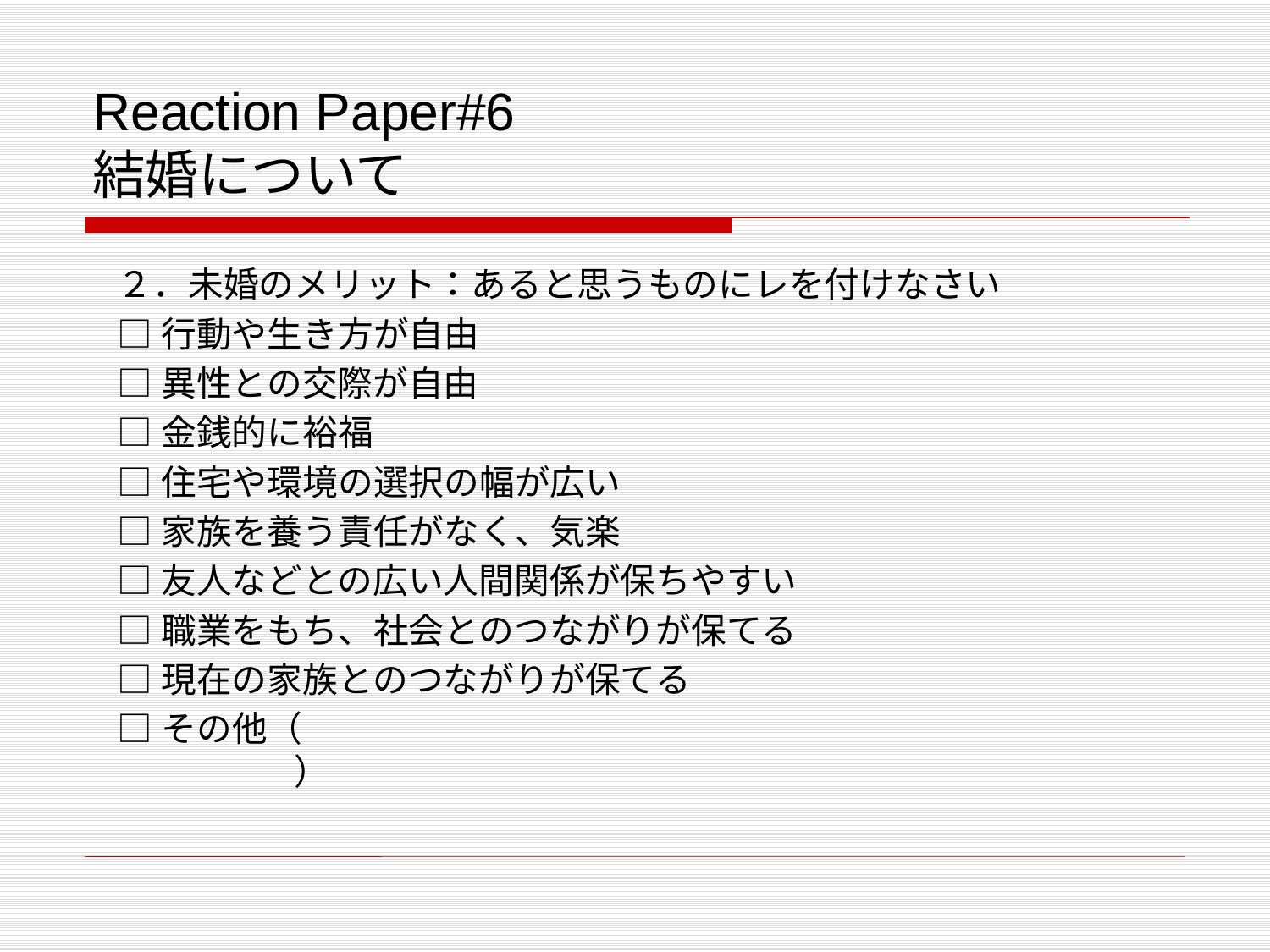

# Reaction Paper#6 結婚について
２．未婚のメリット：あると思うものにレを付けなさい
□行動や生き方が自由
□異性との交際が自由
□金銭的に裕福
□住宅や環境の選択の幅が広い
□家族を養う責任がなく、気楽
□友人などとの広い人間関係が保ちやすい
□職業をもち、社会とのつながりが保てる
□現在の家族とのつながりが保てる
□その他（　　　　　　　　　　　　　　　　　　　　　　　　　　　　　　）